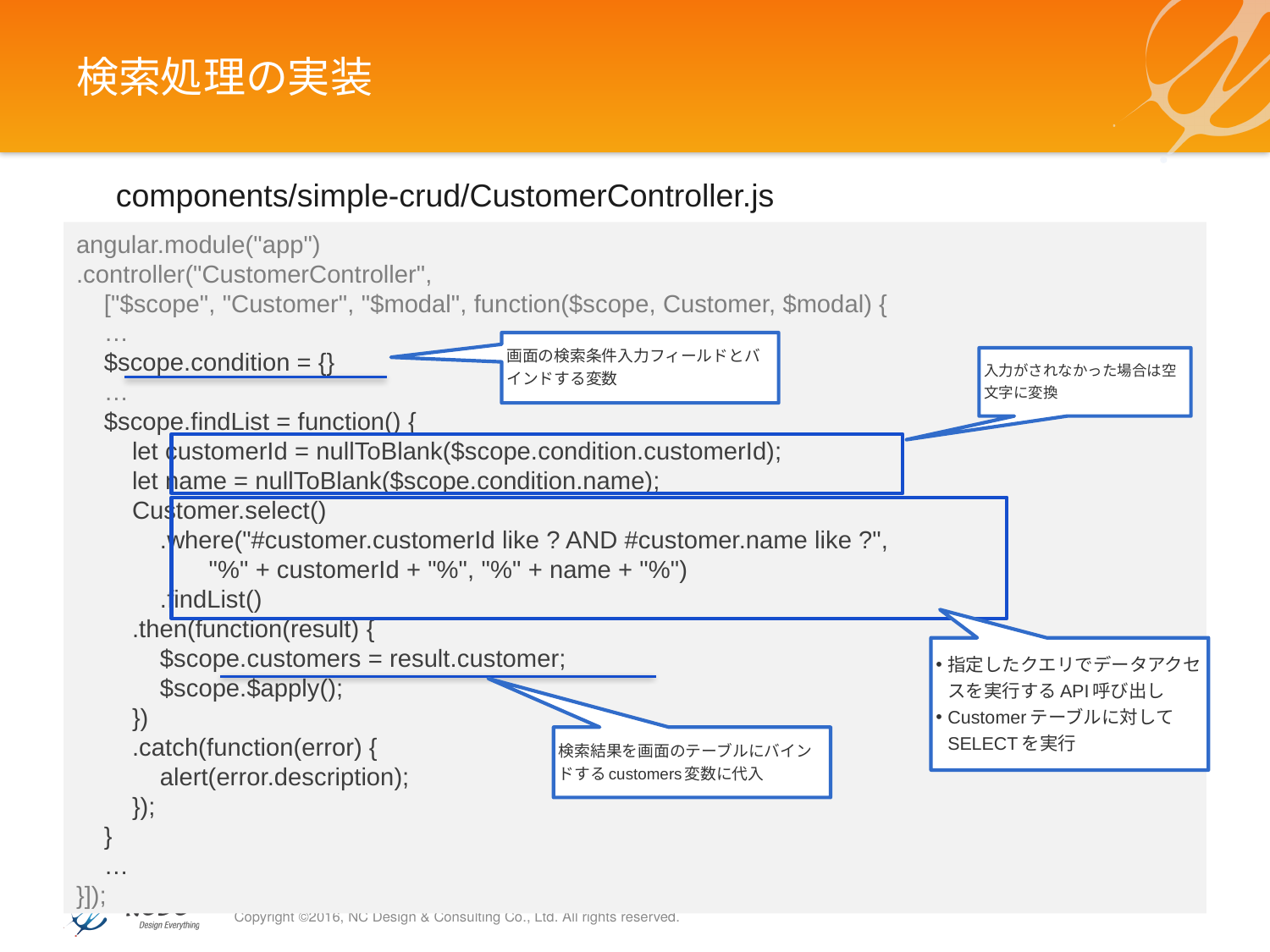

# 検索処理の実装
components/simple-crud/CustomerController.js
angular.module("app")
.controller("CustomerController",
    ["$scope", "Customer", "$modal", function($scope, Customer, $modal) {
    …
    $scope.condition = {}
    …
    $scope.findList = function() {
        let customerId = nullToBlank($scope.condition.customerId);
        let name = nullToBlank($scope.condition.name);
        Customer.select()
            .where("#customer.customerId like ? AND #customer.name like ?",
                   "%" + customerId + "%", "%" + name + "%")
            .findList()
        .then(function(result) {
            $scope.customers = result.customer;
            $scope.$apply();
        })
        .catch(function(error) {
            alert(error.description);
        });
    }
    …
}]);
画面の検索条件入力フィールドとバインドする変数
入力がされなかった場合は空文字に変換

指定したクエリでデータアクセスを実行するAPI呼び出し
Customerテーブルに対してSELECTを実行
検索結果を画面のテーブルにバインドするcustomers変数に代入